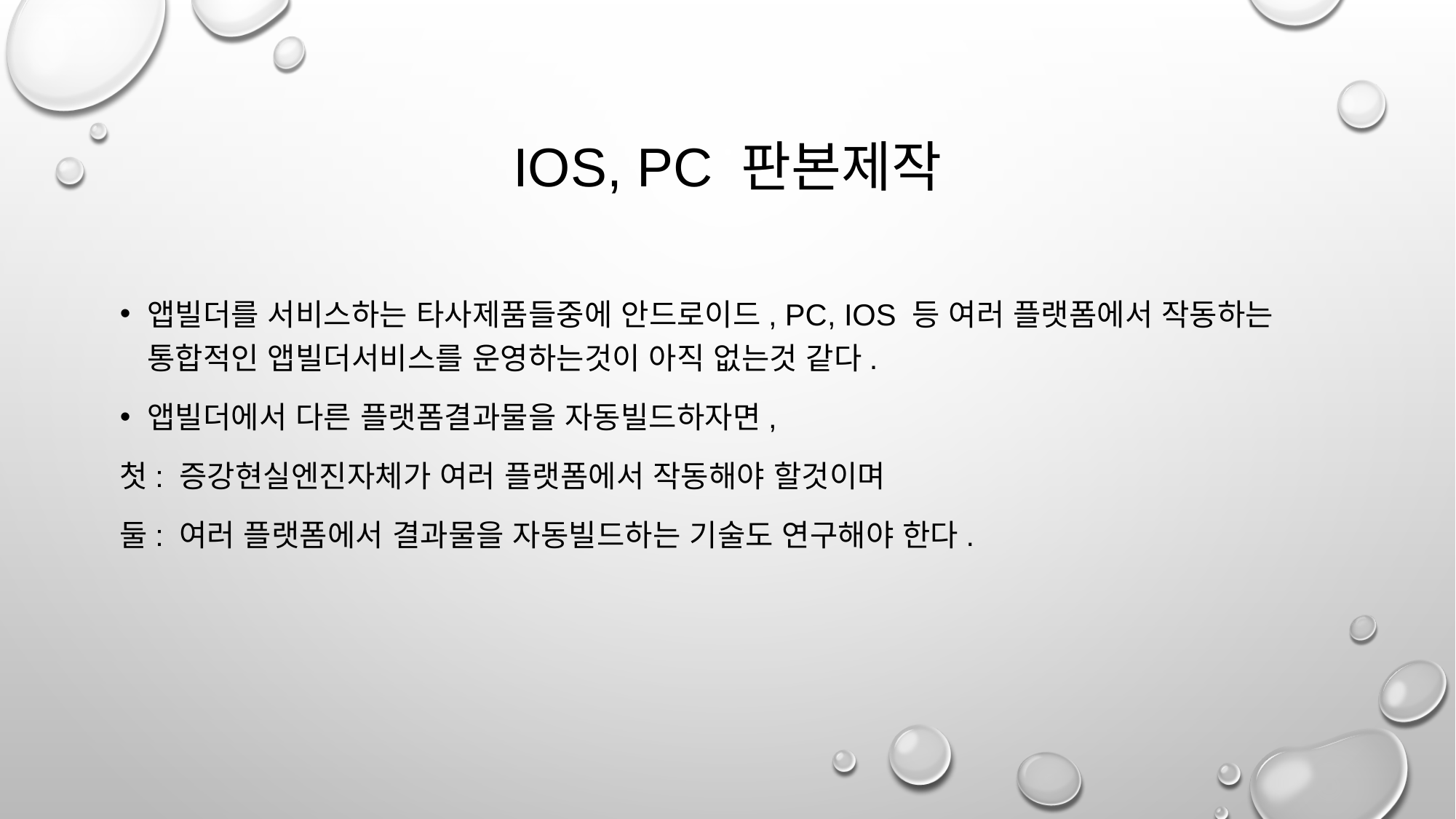

# IOS, PC 판본제작
앱빌더를 서비스하는 타사제품들중에 안드로이드, PC, ios 등 여러 플랫폼에서 작동하는 통합적인 앱빌더서비스를 운영하는것이 아직 없는것 같다.
앱빌더에서 다른 플랫폼결과물을 자동빌드하자면,
첫: 증강현실엔진자체가 여러 플랫폼에서 작동해야 할것이며
둘: 여러 플랫폼에서 결과물을 자동빌드하는 기술도 연구해야 한다.